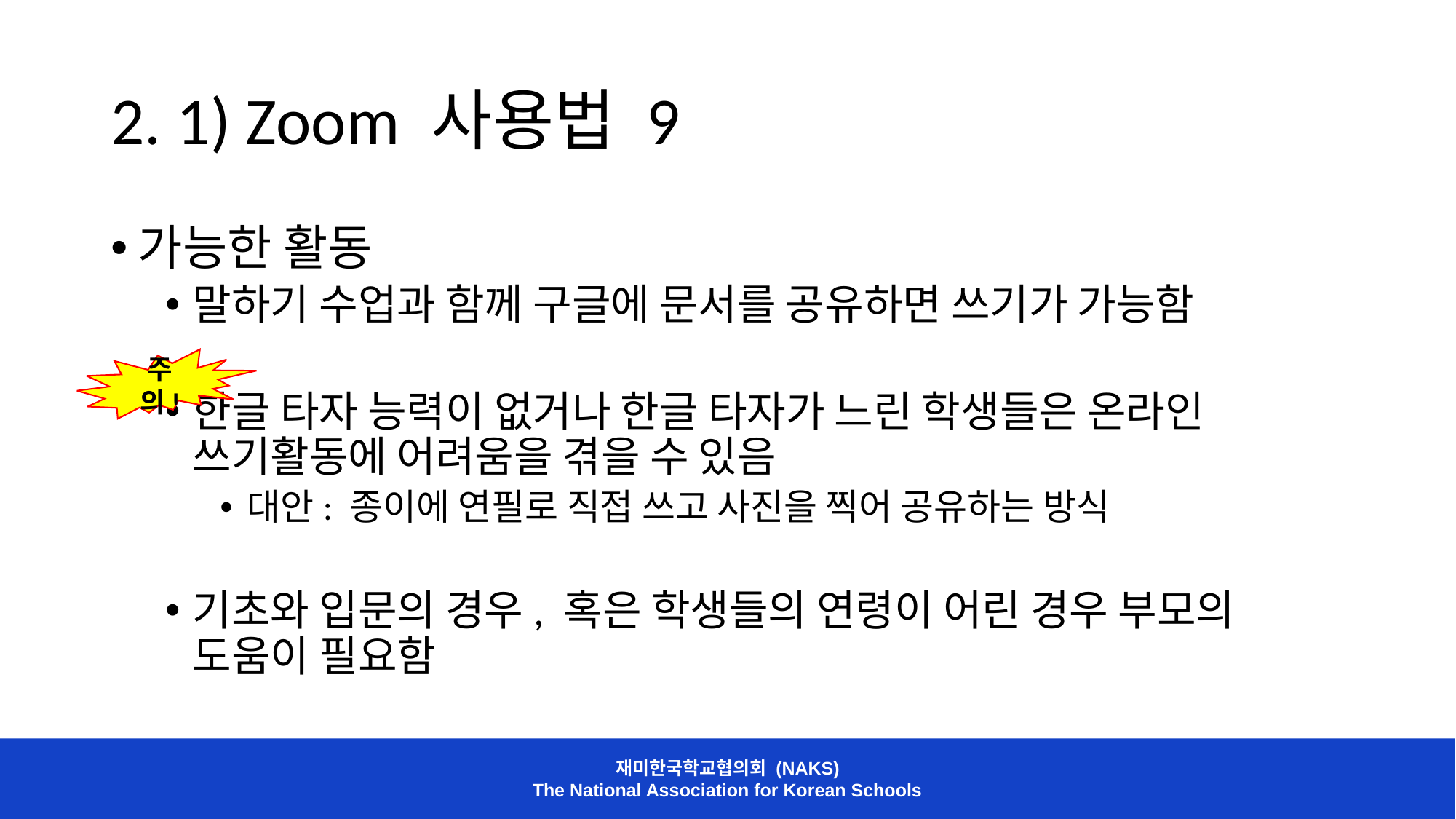

# 2. 1) Zoom 사용법 9
가능한 활동
말하기 수업과 함께 구글에 문서를 공유하면 쓰기가 가능함

한글 타자 능력이 없거나 한글 타자가 느린 학생들은 온라인 쓰기활동에 어려움을 겪을 수 있음
대안: 종이에 연필로 직접 쓰고 사진을 찍어 공유하는 방식

기초와 입문의 경우, 혹은 학생들의 연령이 어린 경우 부모의 도움이 필요함
주의!
재미한국학교협의회 (NAKS)
The National Association for Korean Schools